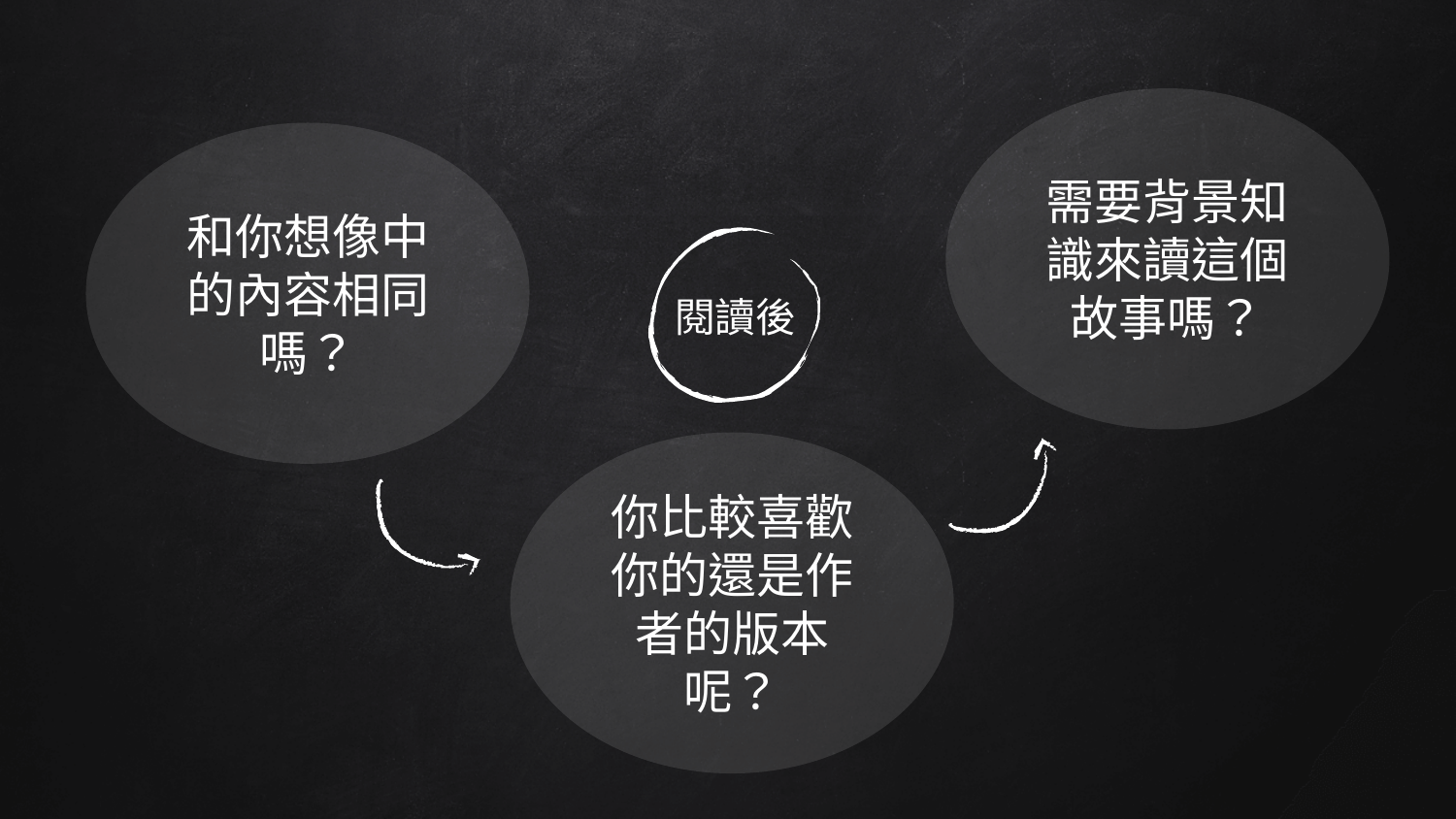

需要背景知識來讀這個故事嗎？
和你想像中的內容相同嗎？

閱讀後
你比較喜歡你的還是作者的版本呢？